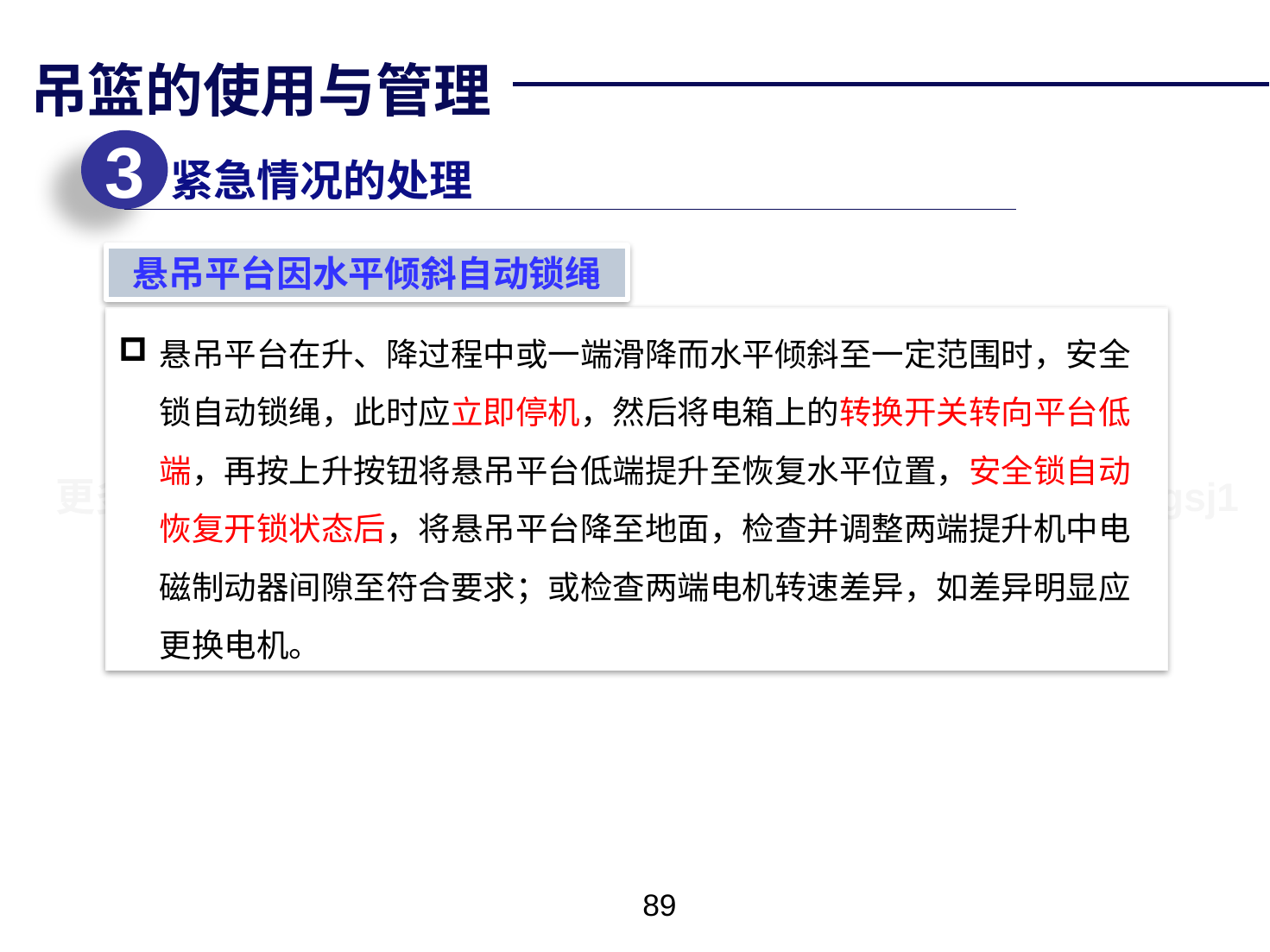

吊篮的使用与管理
3

紧急情况的处理
悬吊平台因水平倾斜自动锁绳
悬吊平台在升、降过程中或一端滑降而水平倾斜至一定范围时，安全锁自动锁绳，此时应立即停机，然后将电箱上的转换开关转向平台低端，再按上升按钮将悬吊平台低端提升至恢复水平位置，安全锁自动恢复开锁状态后，将悬吊平台降至地面，检查并调整两端提升机中电磁制动器间隙至符合要求；或检查两端电机转速差异，如差异明显应更换电机。
89